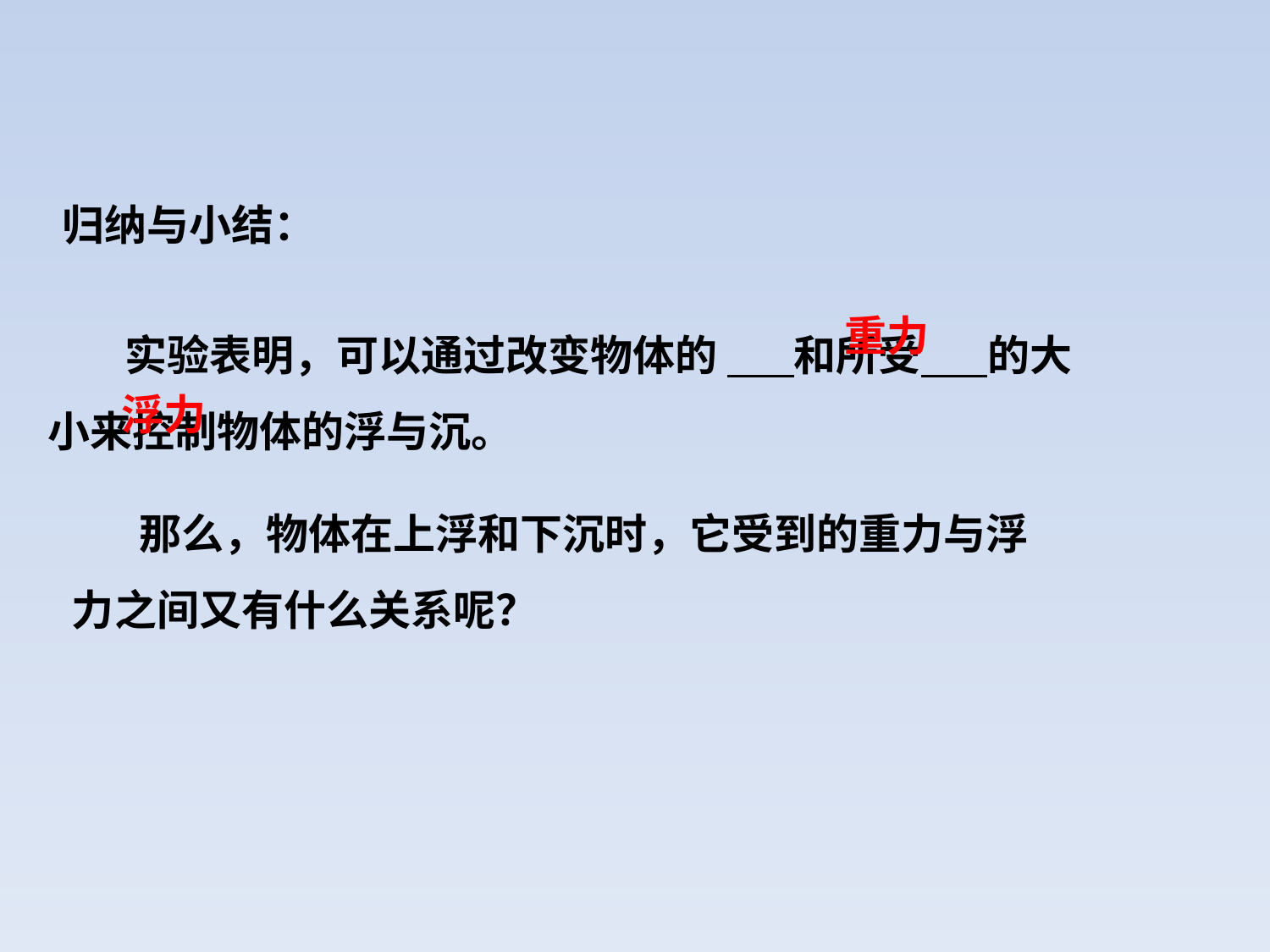

归纳与小结：
       实验表明，可以通过改变物体的        和所受       的大小来控制物体的浮与沉。
重力
浮力
      那么，物体在上浮和下沉时，它受到的重力与浮力之间又有什么关系呢？